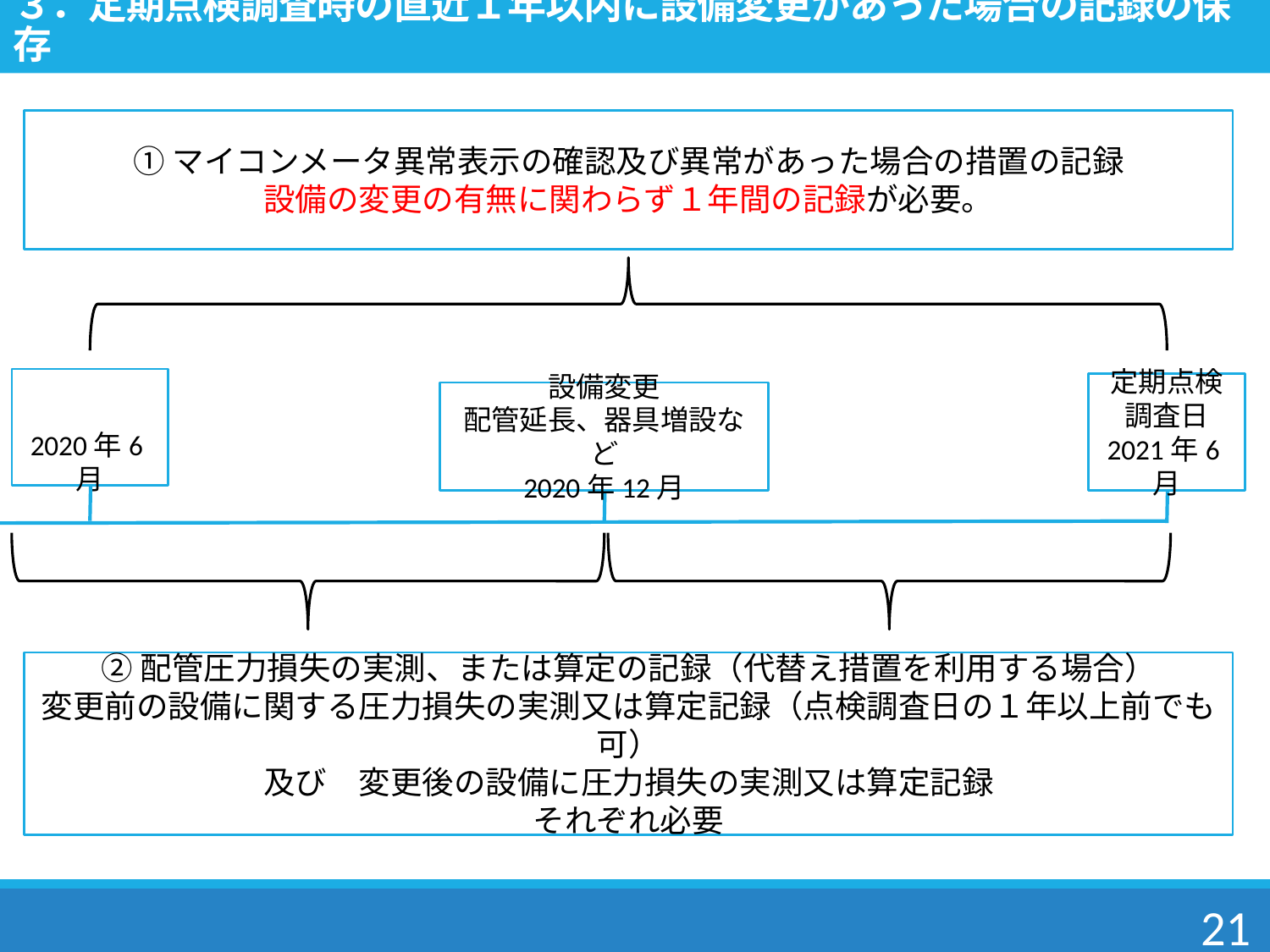

# ３．定期点検調査時の直近１年以内に設備変更があった場合の記録の保存

①マイコンメータ異常表示の確認及び異常があった場合の措置の記録
設備の変更の有無に関わらず１年間の記録が必要。

2020年6月
定期点検
調査日
2021年6月
設備変更
配管延長、器具増設など
2020年12月
②配管圧力損失の実測、または算定の記録（代替え措置を利用する場合）
変更前の設備に関する圧力損失の実測又は算定記録（点検調査日の１年以上前でも可）
及び　変更後の設備に圧力損失の実測又は算定記録
それぞれ必要
21